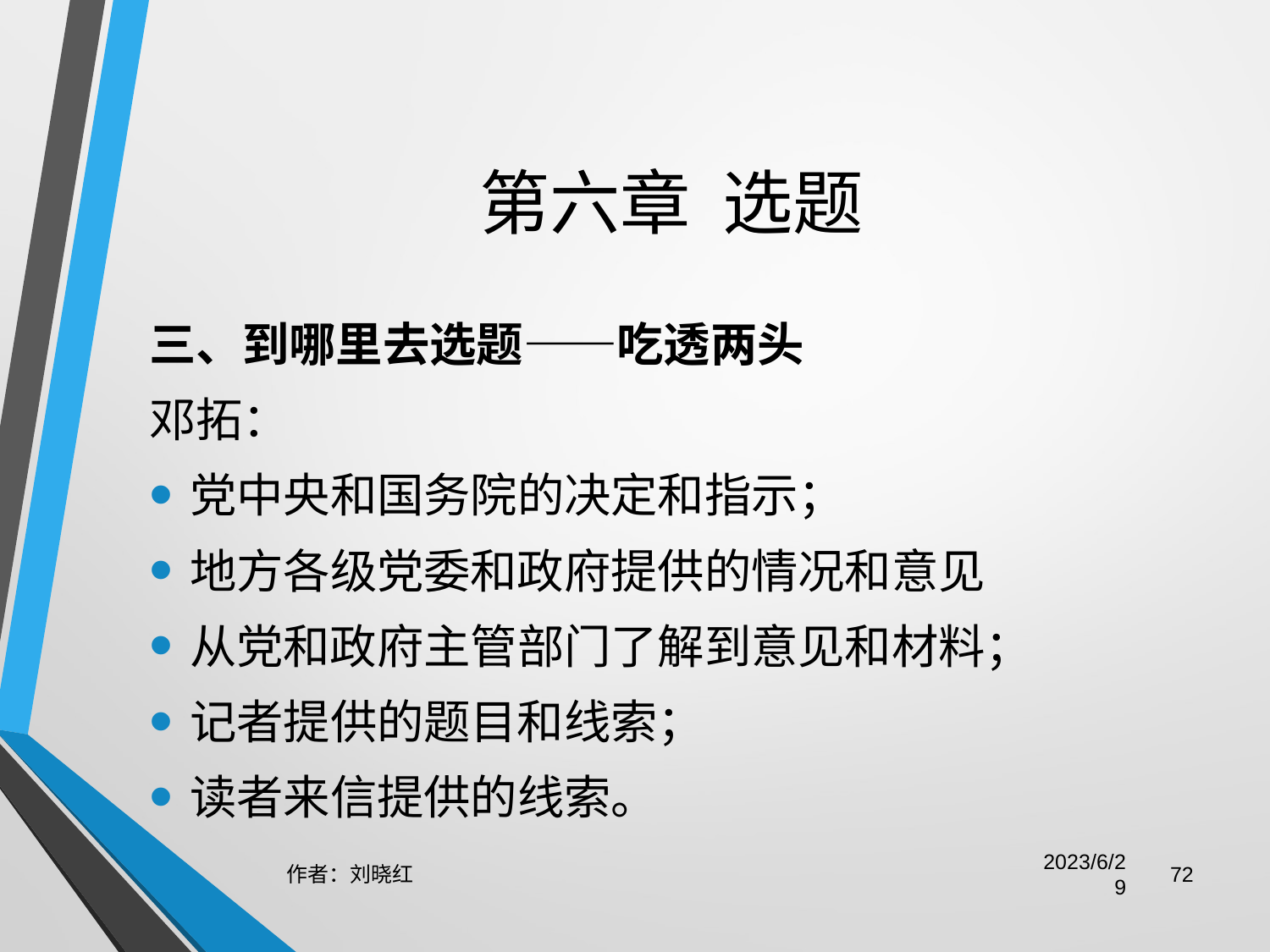

# 第六章  选题
三、到哪里去选题——吃透两头
邓拓：
党中央和国务院的决定和指示；
地方各级党委和政府提供的情况和意见
从党和政府主管部门了解到意见和材料；
记者提供的题目和线索；
读者来信提供的线索。
作者：刘晓红
2023/6/29
72